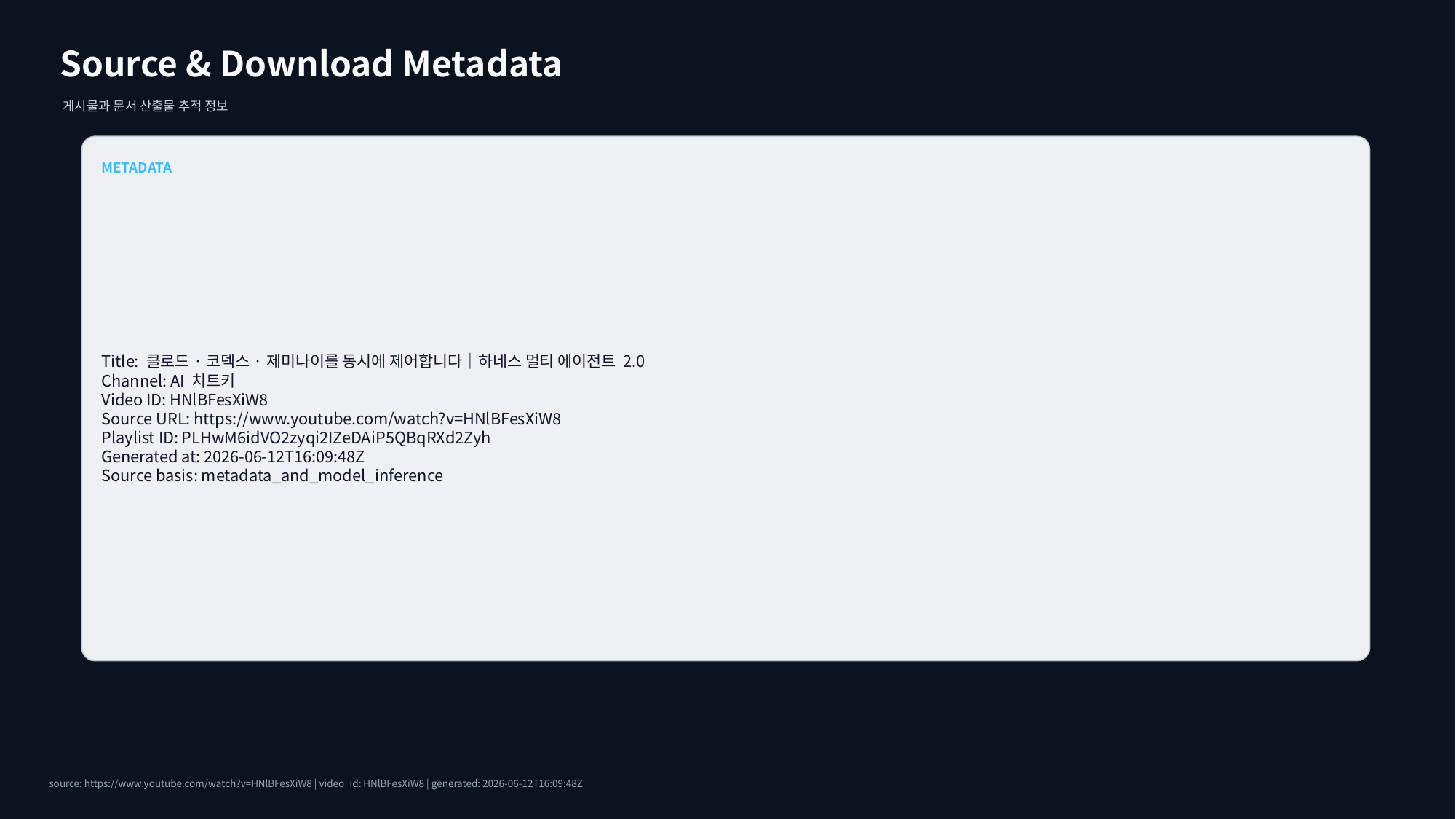

Source & Download Metadata
게시물과 문서 산출물 추적 정보

METADATA
Title: 클로드·코덱스·제미나이를 동시에 제어합니다｜하네스 멀티 에이전트 2.0
Channel: AI 치트키
Video ID: HNlBFesXiW8
Source URL: https://www.youtube.com/watch?v=HNlBFesXiW8
Playlist ID: PLHwM6idVO2zyqi2IZeDAiP5QBqRXd2Zyh
Generated at: 2026-06-12T16:09:48Z
Source basis: metadata_and_model_inference
source: https://www.youtube.com/watch?v=HNlBFesXiW8 | video_id: HNlBFesXiW8 | generated: 2026-06-12T16:09:48Z